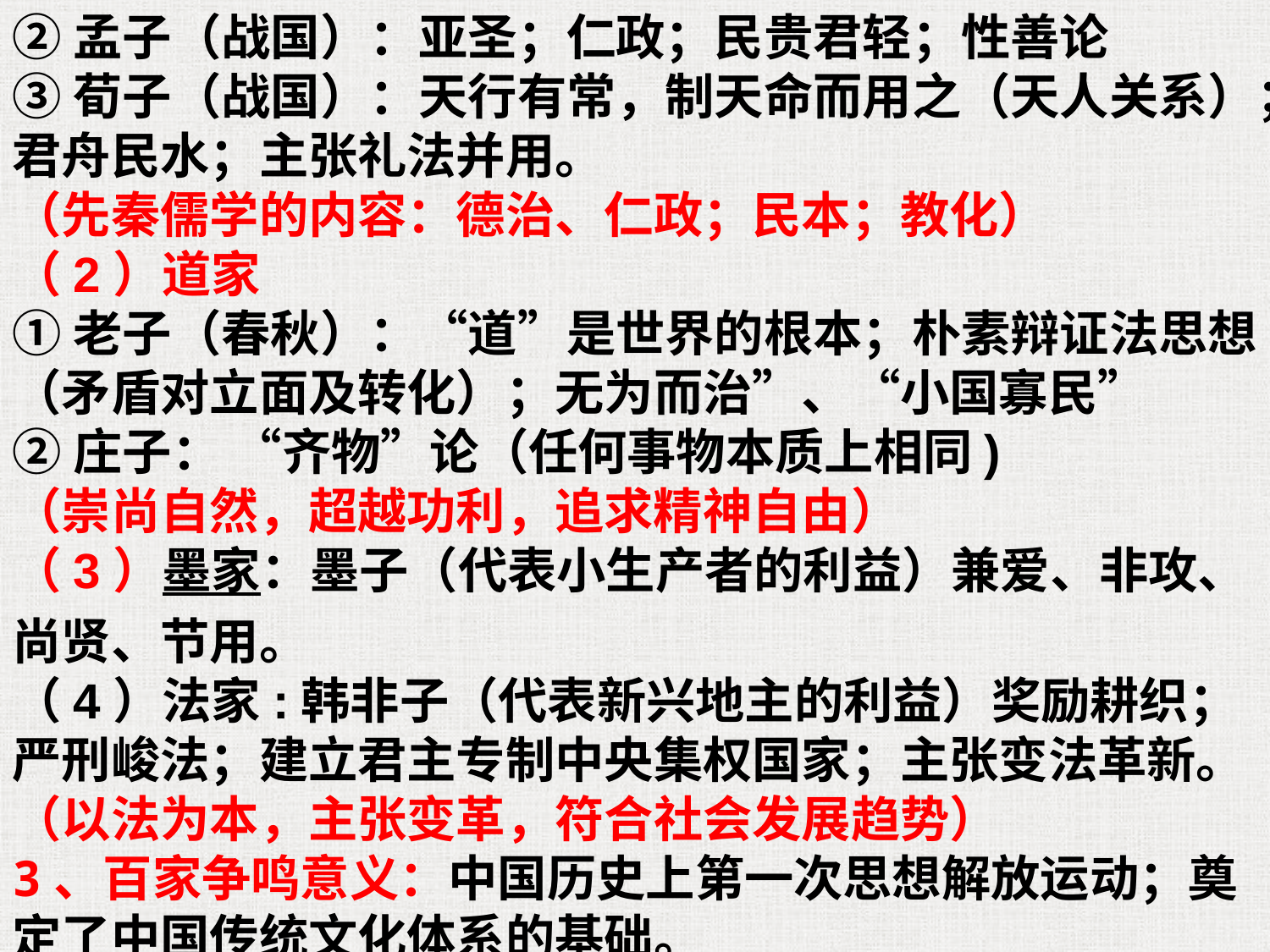

②孟子（战国）：亚圣；仁政；民贵君轻；性善论
③荀子（战国）：天行有常，制天命而用之（天人关系）；君舟民水；主张礼法并用。
（先秦儒学的内容：德治、仁政；民本；教化）
（2）道家
①老子（春秋）：“道”是世界的根本；朴素辩证法思想（矛盾对立面及转化）；无为而治”、“小国寡民”
②庄子： “齐物”论（任何事物本质上相同)
（崇尚自然，超越功利，追求精神自由）
（3）墨家：墨子（代表小生产者的利益）兼爱、非攻、尚贤、节用。
（4）法家:韩非子（代表新兴地主的利益）奖励耕织；严刑峻法；建立君主专制中央集权国家；主张变法革新。
（以法为本，主张变革，符合社会发展趋势）
3、百家争鸣意义：中国历史上第一次思想解放运动；奠定了中国传统文化体系的基础。